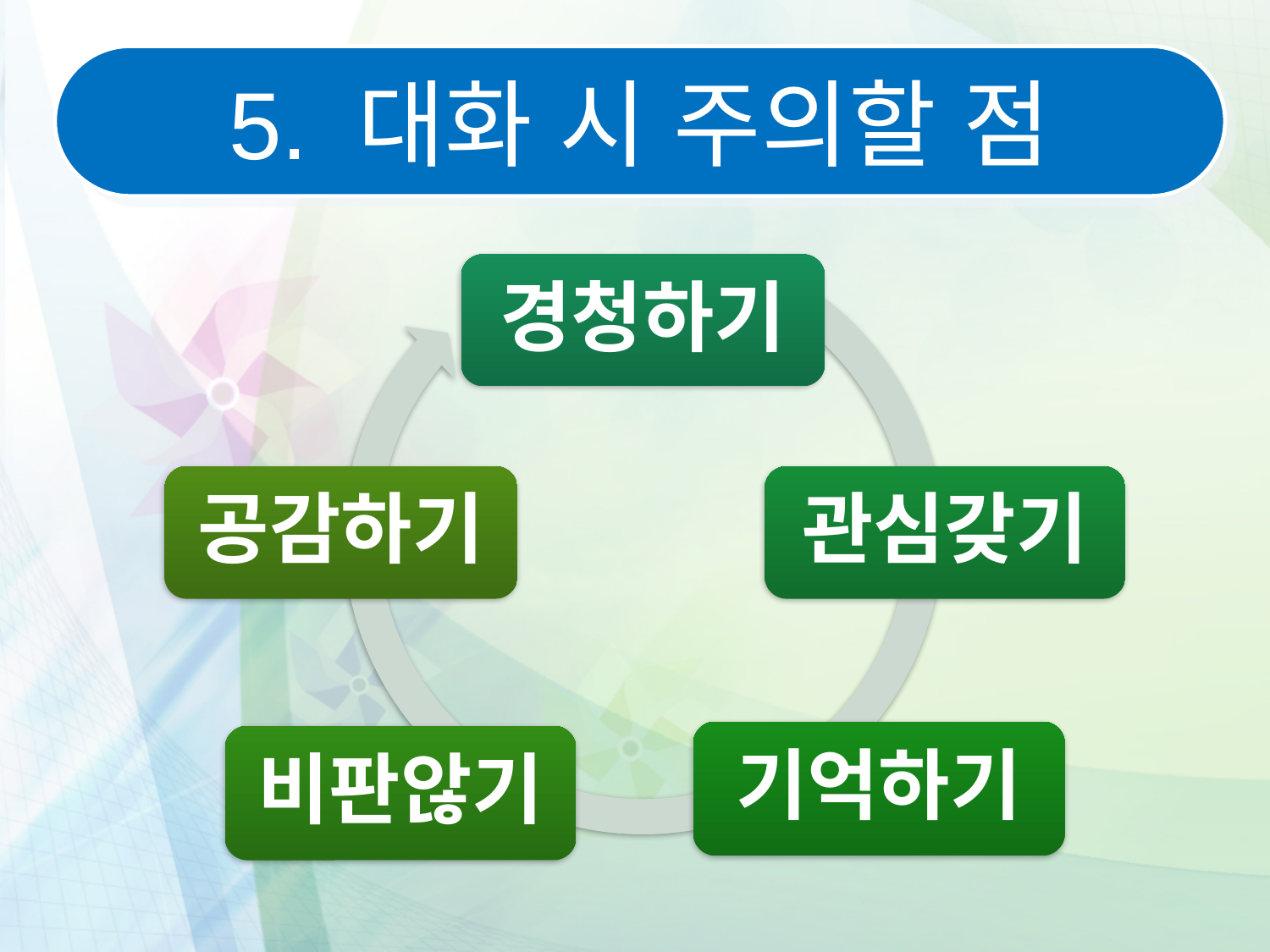

5. 대화 시 주의할 점
경청하기
관심갖기
기억하기
비판않기
공감하기